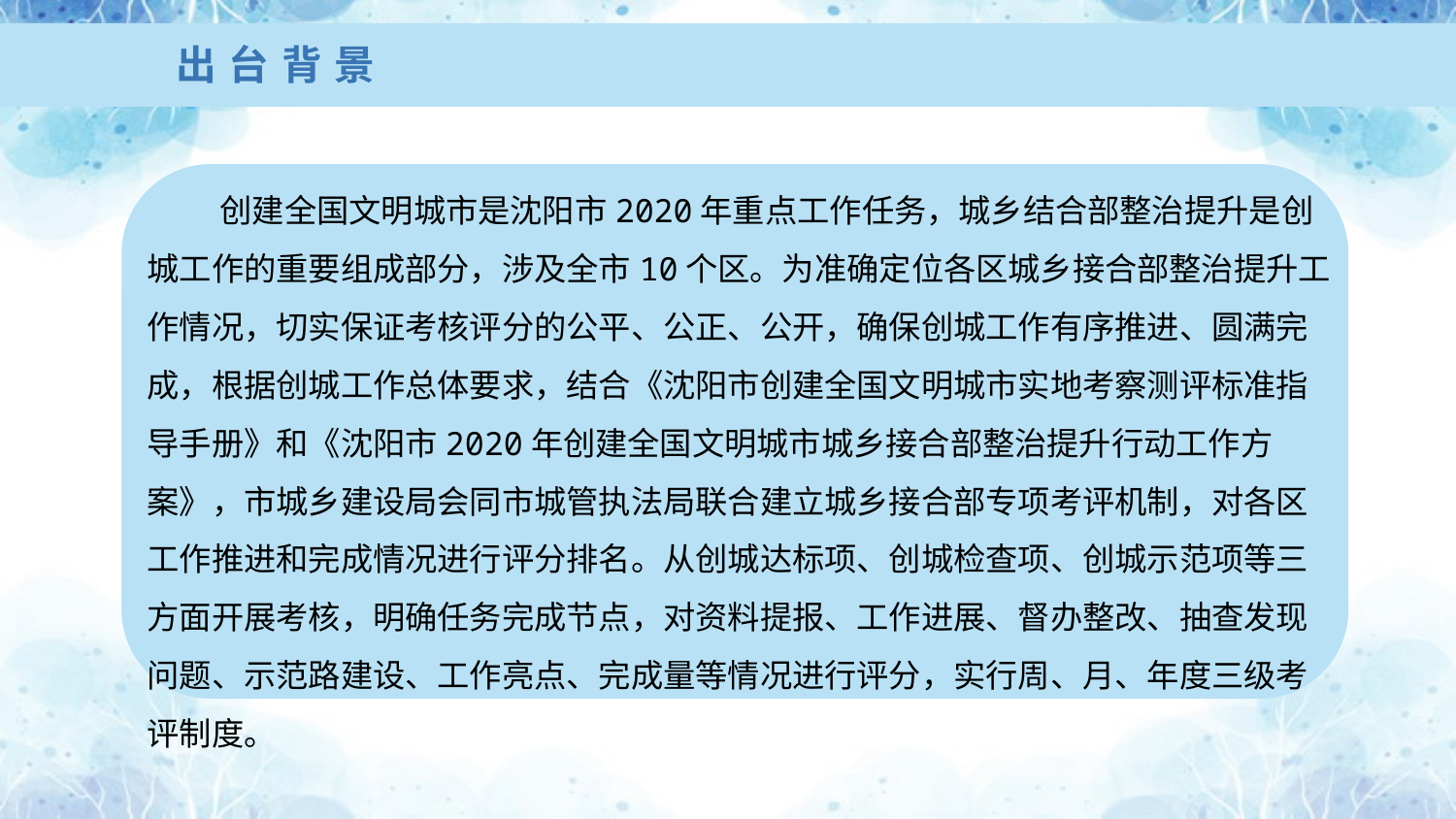

出台背景

创建全国文明城市是沈阳市2020年重点工作任务，城乡结合部整治提升是创城工作的重要组成部分，涉及全市10个区。为准确定位各区城乡接合部整治提升工作情况，切实保证考核评分的公平、公正、公开，确保创城工作有序推进、圆满完成，根据创城工作总体要求，结合《沈阳市创建全国文明城市实地考察测评标准指导手册》和《沈阳市2020年创建全国文明城市城乡接合部整治提升行动工作方案》，市城乡建设局会同市城管执法局联合建立城乡接合部专项考评机制，对各区工作推进和完成情况进行评分排名。从创城达标项、创城检查项、创城示范项等三方面开展考核，明确任务完成节点，对资料提报、工作进展、督办整改、抽查发现问题、示范路建设、工作亮点、完成量等情况进行评分，实行周、月、年度三级考评制度。